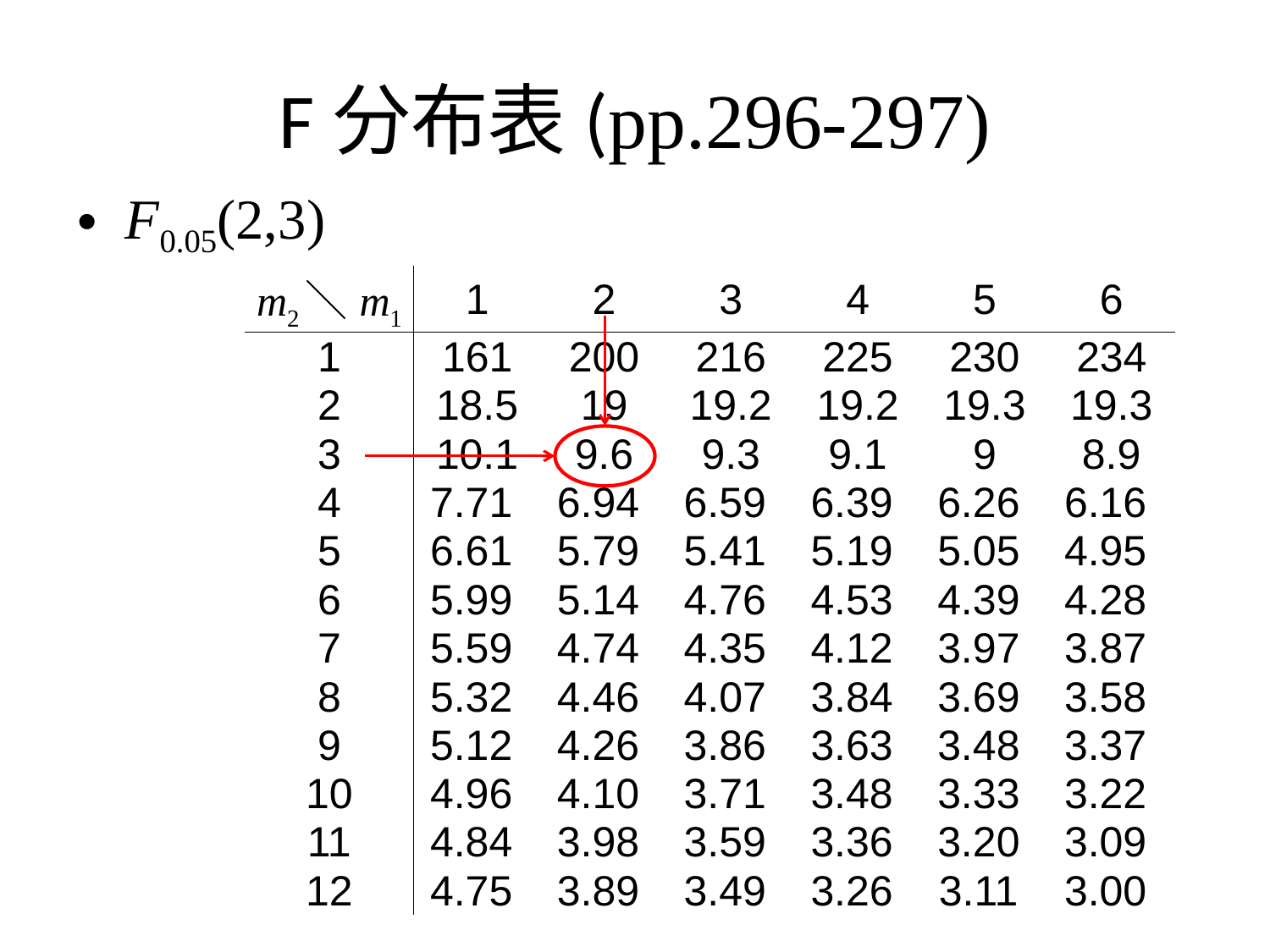

# F分布表(pp.296-297)
F0.05(2,3)
| m2＼m1 | 1 | 2 | 3 | 4 | 5 | 6 |
| --- | --- | --- | --- | --- | --- | --- |
| 1 | 161 | 200 | 216 | 225 | 230 | 234 |
| 2 | 18.5 | 19 | 19.2 | 19.2 | 19.3 | 19.3 |
| 3 | 10.1 | 9.6 | 9.3 | 9.1 | 9 | 8.9 |
| 4 | 7.71 | 6.94 | 6.59 | 6.39 | 6.26 | 6.16 |
| 5 | 6.61 | 5.79 | 5.41 | 5.19 | 5.05 | 4.95 |
| 6 | 5.99 | 5.14 | 4.76 | 4.53 | 4.39 | 4.28 |
| 7 | 5.59 | 4.74 | 4.35 | 4.12 | 3.97 | 3.87 |
| 8 | 5.32 | 4.46 | 4.07 | 3.84 | 3.69 | 3.58 |
| 9 | 5.12 | 4.26 | 3.86 | 3.63 | 3.48 | 3.37 |
| 10 | 4.96 | 4.10 | 3.71 | 3.48 | 3.33 | 3.22 |
| 11 | 4.84 | 3.98 | 3.59 | 3.36 | 3.20 | 3.09 |
| 12 | 4.75 | 3.89 | 3.49 | 3.26 | 3.11 | 3.00 |